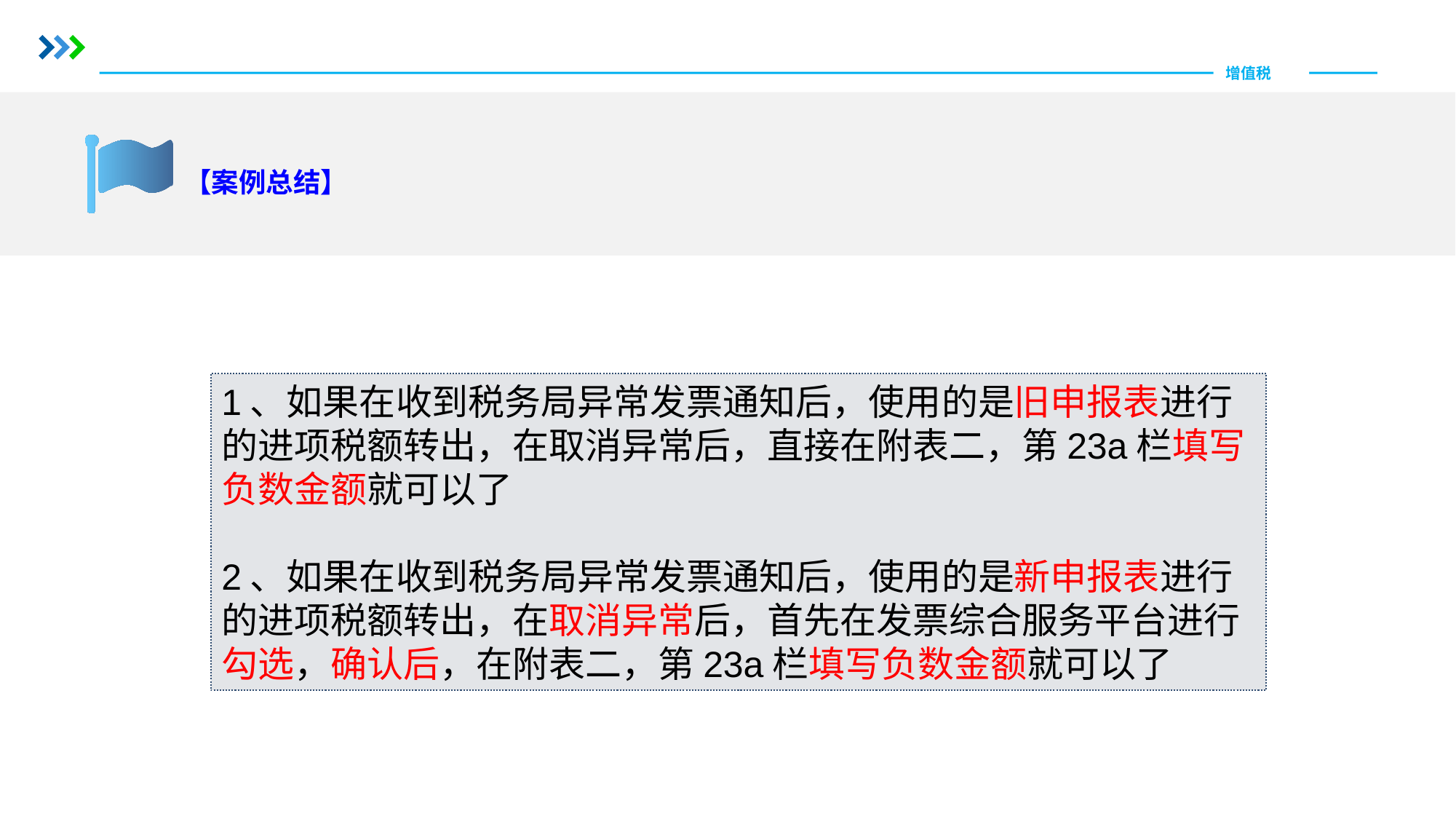

增值税

                           【案例总结】

1、如果在收到税务局异常发票通知后，使用的是旧申报表进行的进项税额转出，在取消异常后，直接在附表二，第23a栏填写负数金额就可以了

2、如果在收到税务局异常发票通知后，使用的是新申报表进行的进项税额转出，在取消异常后，首先在发票综合服务平台进行勾选，确认后，在附表二，第23a栏填写负数金额就可以了